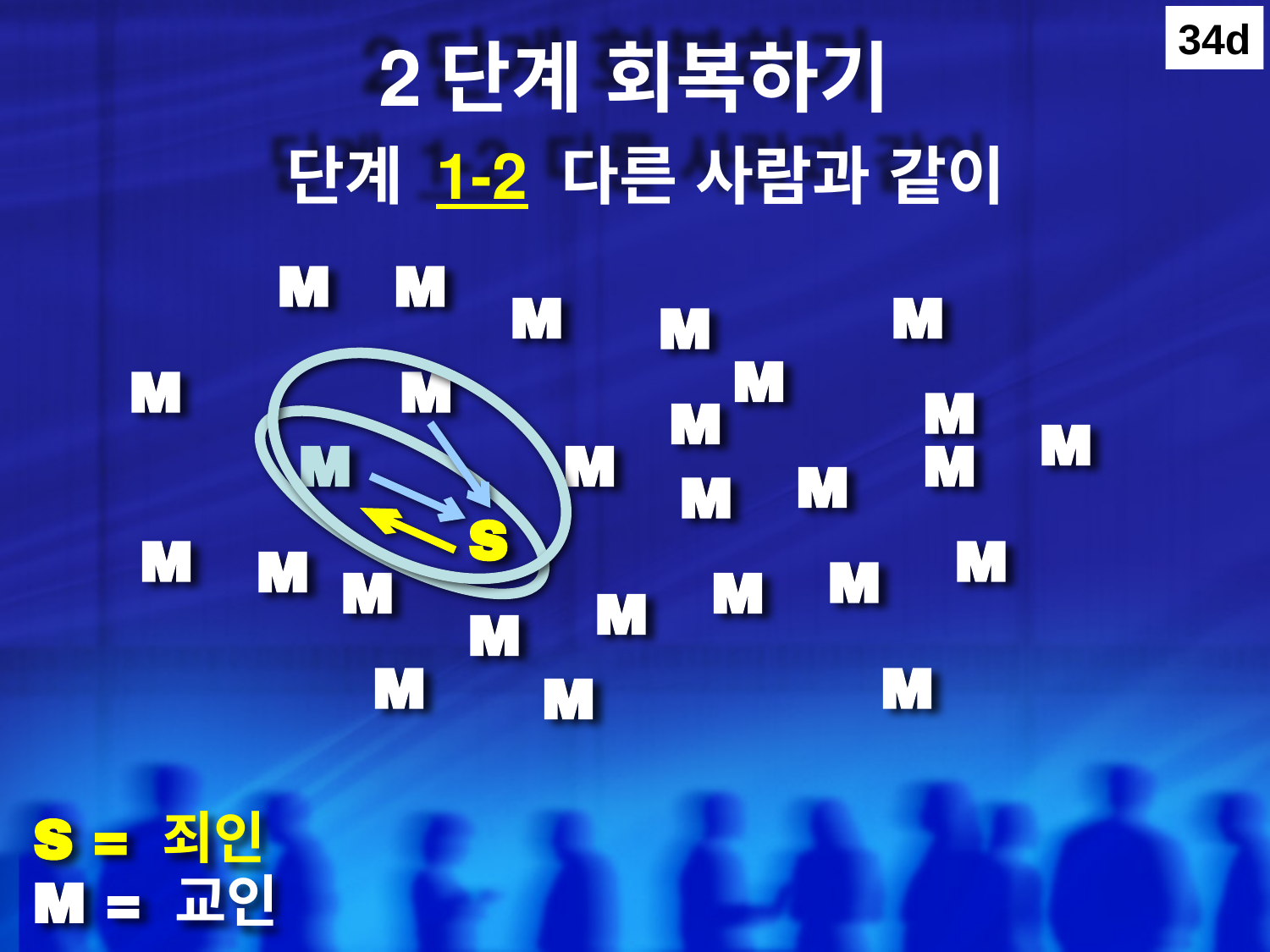

34d
# 2단계 회복하기 단계 1-2 다른 사람과 같이
M
M
M
M
M
M
M
M
M

M
M
M
M
M

M
M

S

M
M
M
M
M
M
M
M
M
M
M
S = 죄인
M = 교인